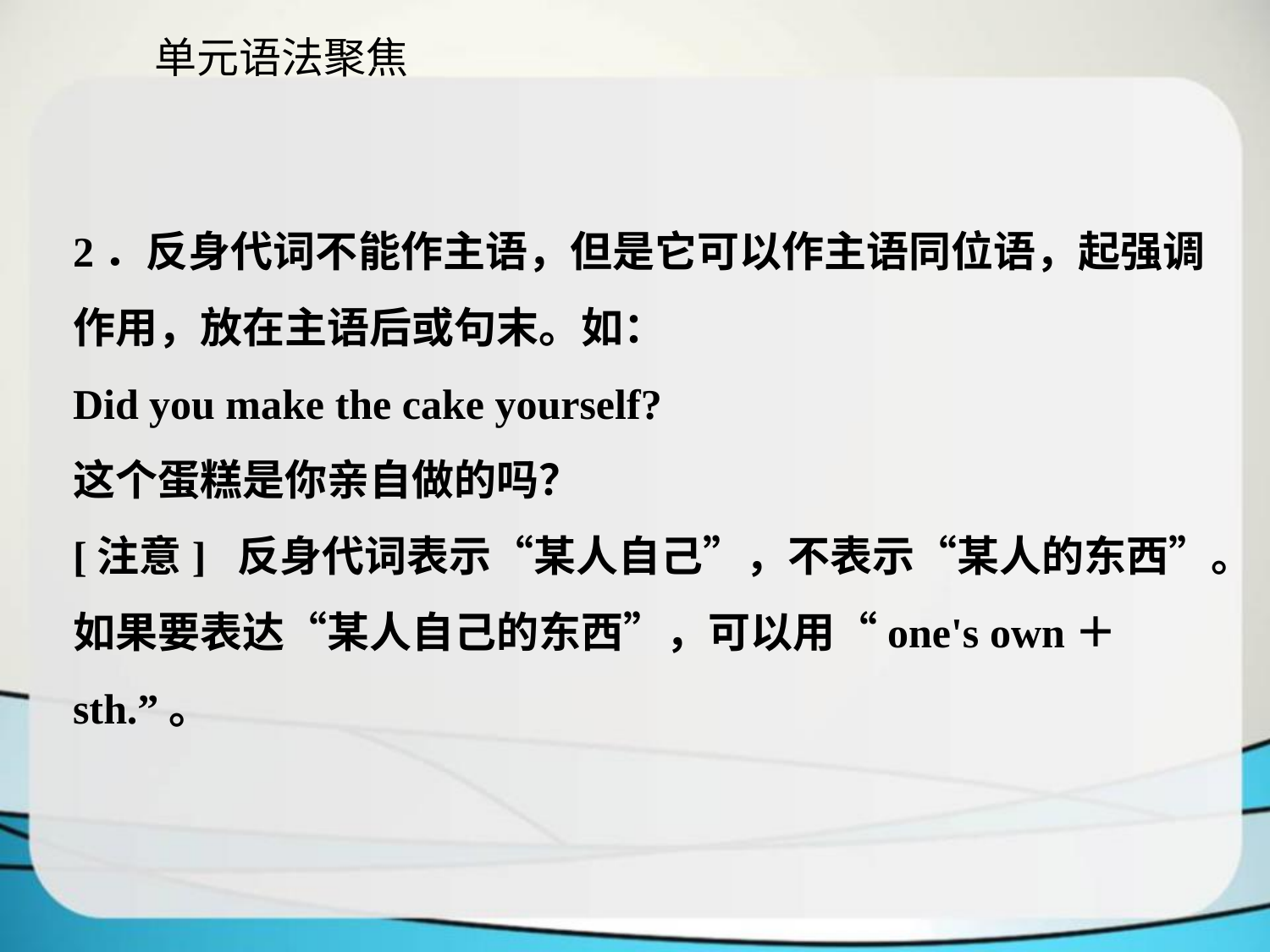

单元语法聚焦
2．反身代词不能作主语，但是它可以作主语同位语，起强调作用，放在主语后或句末。如：
Did you make the cake yourself?
这个蛋糕是你亲自做的吗？
[注意]  反身代词表示“某人自己”，不表示“某人的东西”。如果要表达“某人自己的东西”，可以用“one's own＋sth.”。